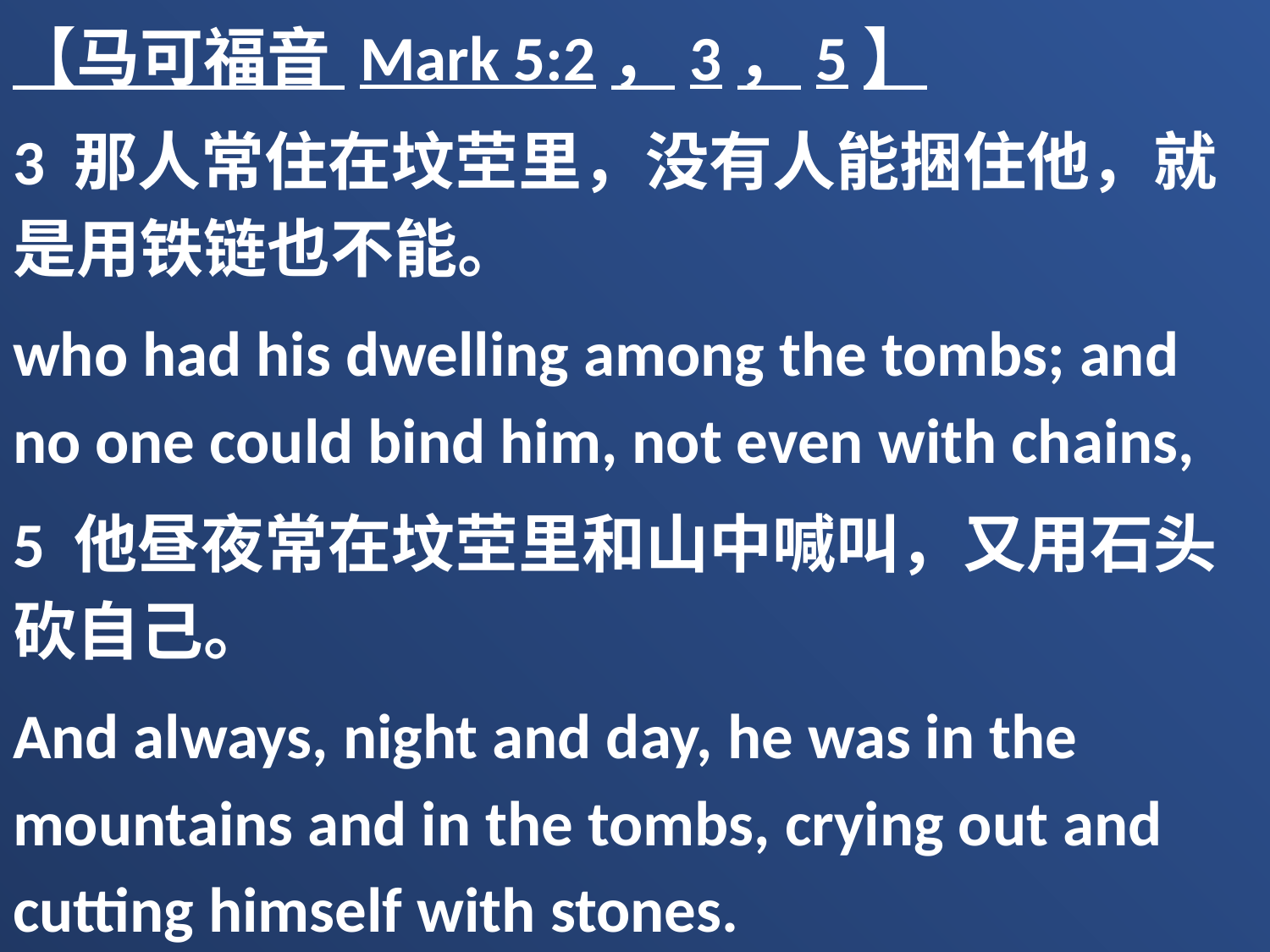

【马可福音 Mark 5:2，3，5】
3 那人常住在坟茔里，没有人能捆住他，就是用铁链也不能。
who had his dwelling among the tombs; and no one could bind him, not even with chains,
5 他昼夜常在坟茔里和山中喊叫，又用石头砍自己。
And always, night and day, he was in the mountains and in the tombs, crying out and cutting himself with stones.